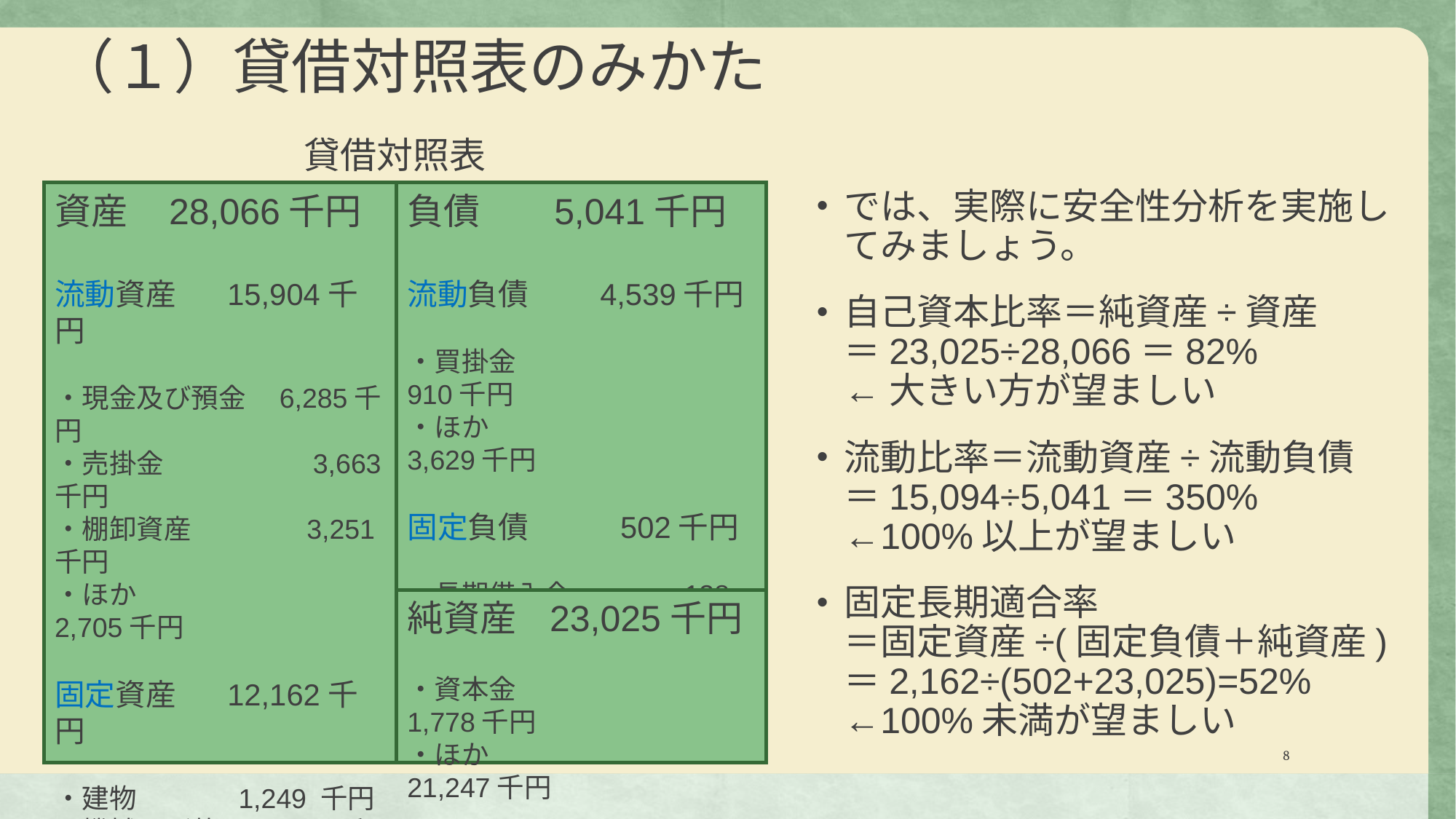

# （１）貸借対照表のみかた
貸借対照表
資産    28,066千円

流動資産 　 15,904千円

・現金及び預金　6,285千円
・売掛金　　　　　 3,663千円
・棚卸資産　　　　3,251千円
・ほか　　　　　　　 2,705千円

固定資産 　 12,162千円

・建物           　1,249 千円
・機械及び装置  1,300千円
・関係会社株式　3,664千円
・ほか　　　　　　　 5,948千円
負債        5,041千円

流動負債 　    4,539千円

・買掛金　　　　　　    910千円
・ほか　　　　　　　   3,629千円

固定負債 　       502千円

・長期借入金　　　    138千円
・ほか　　　　　　　      364千円

では、実際に安全性分析を実施してみましょう。
自己資本比率＝純資産÷資産
＝23,025÷28,066＝82%
←大きい方が望ましい
流動比率＝流動資産÷流動負債
＝15,094÷5,041＝350%
←100%以上が望ましい
固定長期適合率
＝固定資産÷(固定負債＋純資産)
＝2,162÷(502+23,025)=52%
←100%未満が望ましい

純資産   23,025千円

・資本金　　　　　　 1,778千円
・ほか　　　　　　　 21,247千円

8